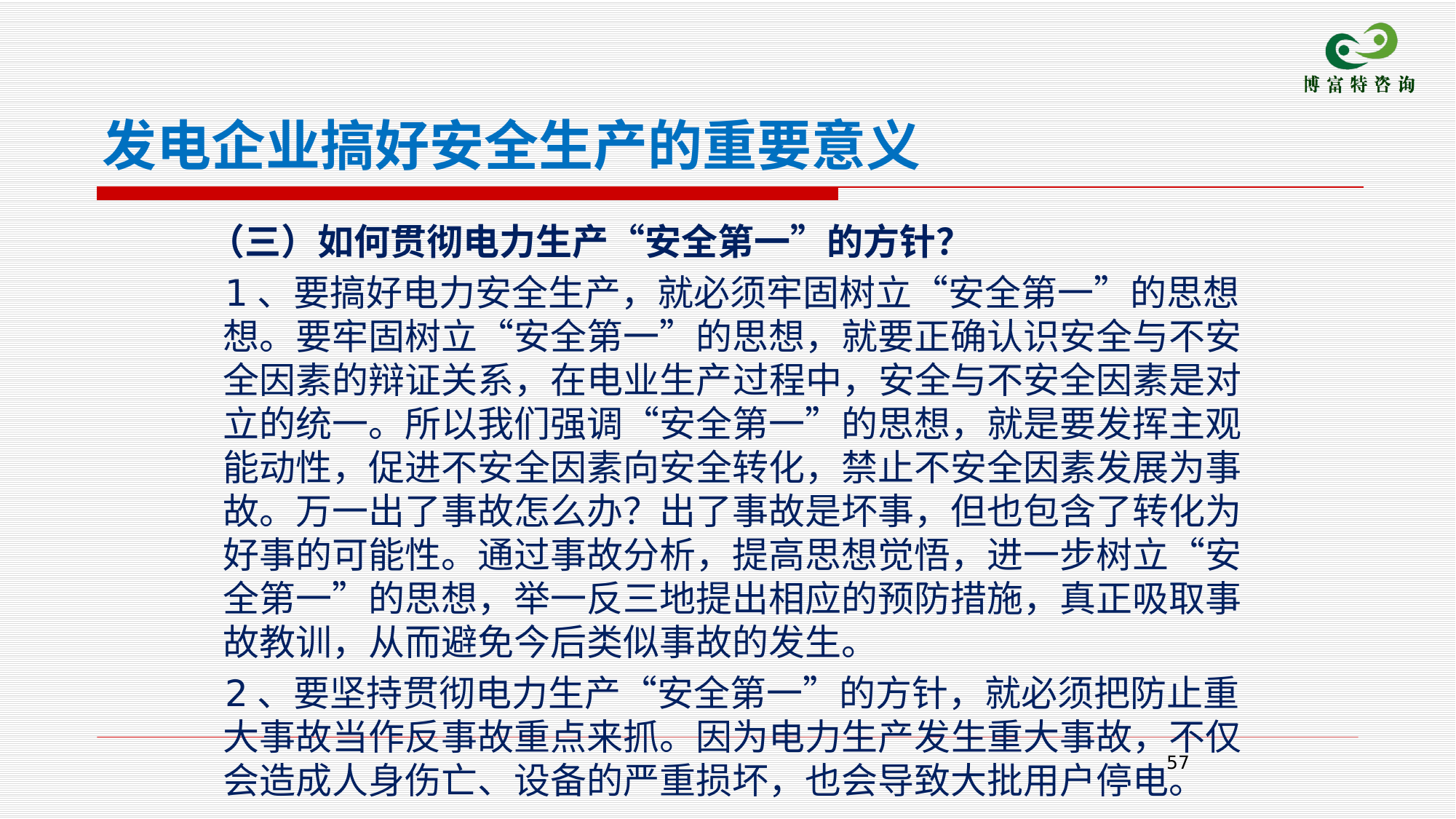

发电企业搞好安全生产的重要意义
    （三）如何贯彻电力生产“安全第一”的方针？
     1、要搞好电力安全生产，就必须牢固树立“安全第一”的思想想。要牢固树立“安全第一”的思想，就要正确认识安全与不安全因素的辩证关系，在电业生产过程中，安全与不安全因素是对立的统一。所以我们强调“安全第一”的思想，就是要发挥主观能动性，促进不安全因素向安全转化，禁止不安全因素发展为事故。万一出了事故怎么办？出了事故是坏事，但也包含了转化为好事的可能性。通过事故分析，提高思想觉悟，进一步树立“安全第一”的思想，举一反三地提出相应的预防措施，真正吸取事故教训，从而避免今后类似事故的发生。
     2、要坚持贯彻电力生产“安全第一”的方针，就必须把防止重大事故当作反事故重点来抓。因为电力生产发生重大事故，不仅会造成人身伤亡、设备的严重损坏，也会导致大批用户停电。

57